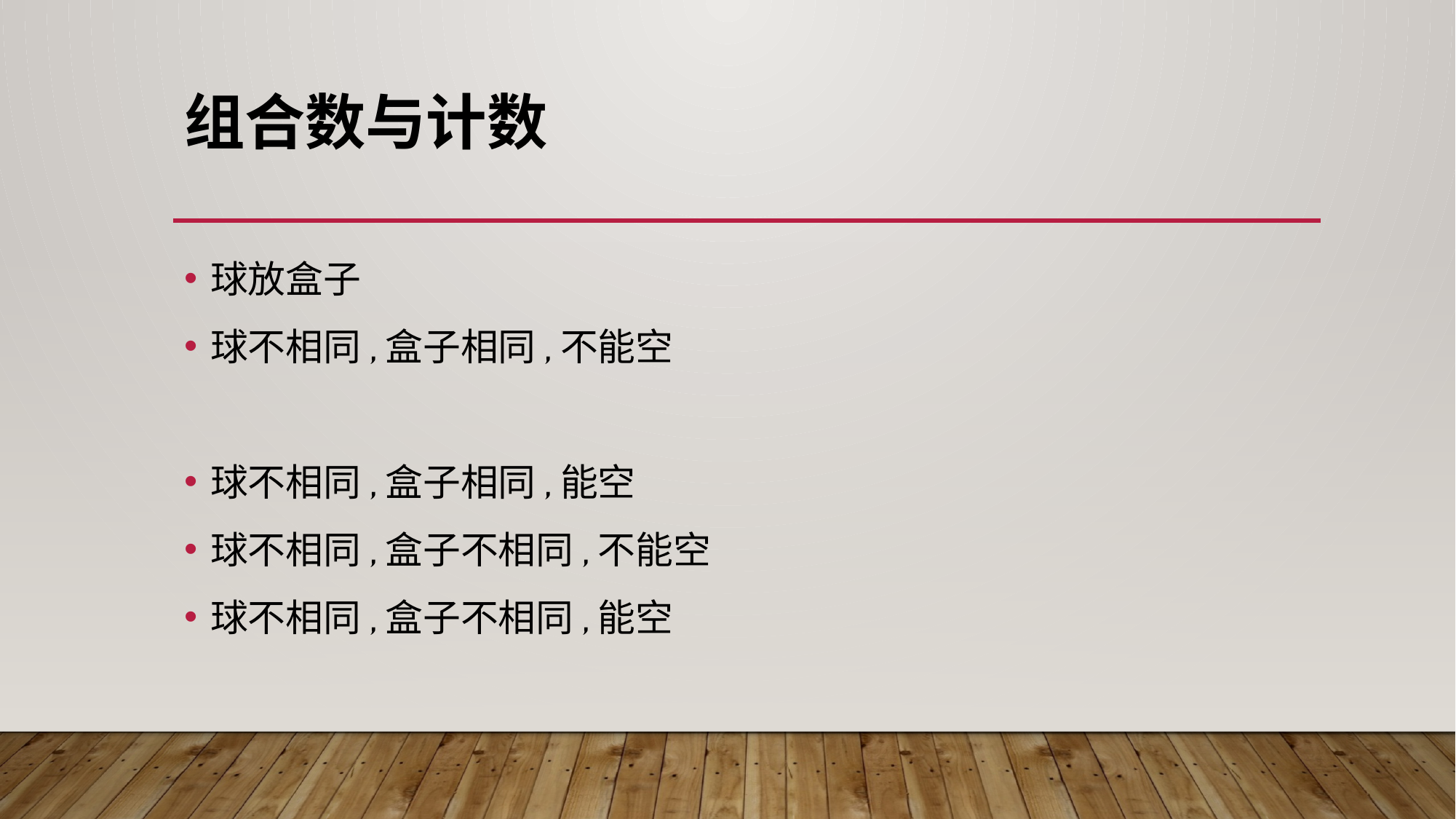

# 组合数与计数
球放盒子
球不相同,盒子相同,不能空

球不相同,盒子相同,能空
球不相同,盒子不相同,不能空
球不相同,盒子不相同,能空